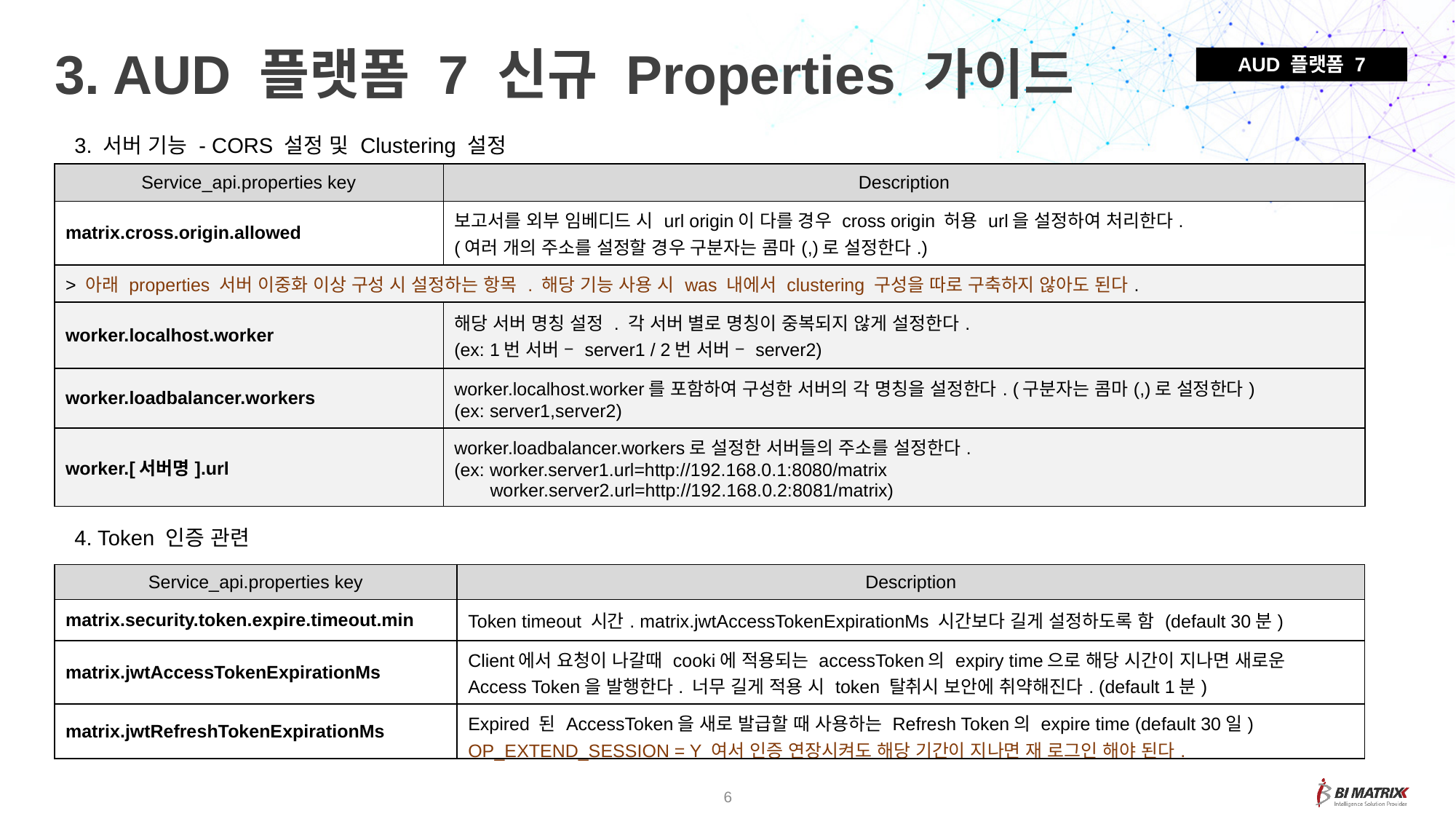

3. AUD 플랫폼 7 신규 Properties 가이드
AUD 플랫폼 7
3. 서버 기능 - CORS 설정 및 Clustering 설정
| Service\_api.properties key | Description |
| --- | --- |
| matrix.cross.origin.allowed | 보고서를 외부 임베디드 시 url origin이 다를 경우 cross origin 허용 url을 설정하여 처리한다. (여러 개의 주소를 설정할 경우 구분자는 콤마(,)로 설정한다.) |
| > 아래 properties 서버 이중화 이상 구성 시 설정하는 항목 . 해당 기능 사용 시 was 내에서 clustering 구성을 따로 구축하지 않아도 된다. |  |
| worker.localhost.worker | 해당 서버 명칭 설정 . 각 서버 별로 명칭이 중복되지 않게 설정한다. (ex: 1번 서버 – server1 / 2번 서버 – server2) |
| worker.loadbalancer.workers | worker.localhost.worker를 포함하여 구성한 서버의 각 명칭을 설정한다. (구분자는 콤마(,)로 설정한다) (ex: server1,server2) |
| worker.[서버명].url | worker.loadbalancer.workers로 설정한 서버들의 주소를 설정한다. (ex: worker.server1.url=http://192.168.0.1:8080/matrix worker.server2.url=http://192.168.0.2:8081/matrix) |
4. Token 인증 관련
| Service\_api.properties key | Description |
| --- | --- |
| matrix.security.token.expire.timeout.min | Token timeout 시간. matrix.jwtAccessTokenExpirationMs 시간보다 길게 설정하도록 함 (default 30분) |
| matrix.jwtAccessTokenExpirationMs | Client에서 요청이 나갈때 cooki에 적용되는 accessToken의 expiry time으로 해당 시간이 지나면 새로운 Access Token을 발행한다. 너무 길게 적용 시 token 탈취시 보안에 취약해진다. (default 1분) |
| matrix.jwtRefreshTokenExpirationMs | Expired 된 AccessToken을 새로 발급할 때 사용하는 Refresh Token의 expire time (default 30일) OP\_EXTEND\_SESSION = Y 여서 인증 연장시켜도 해당 기간이 지나면 재 로그인 해야 된다. |
6